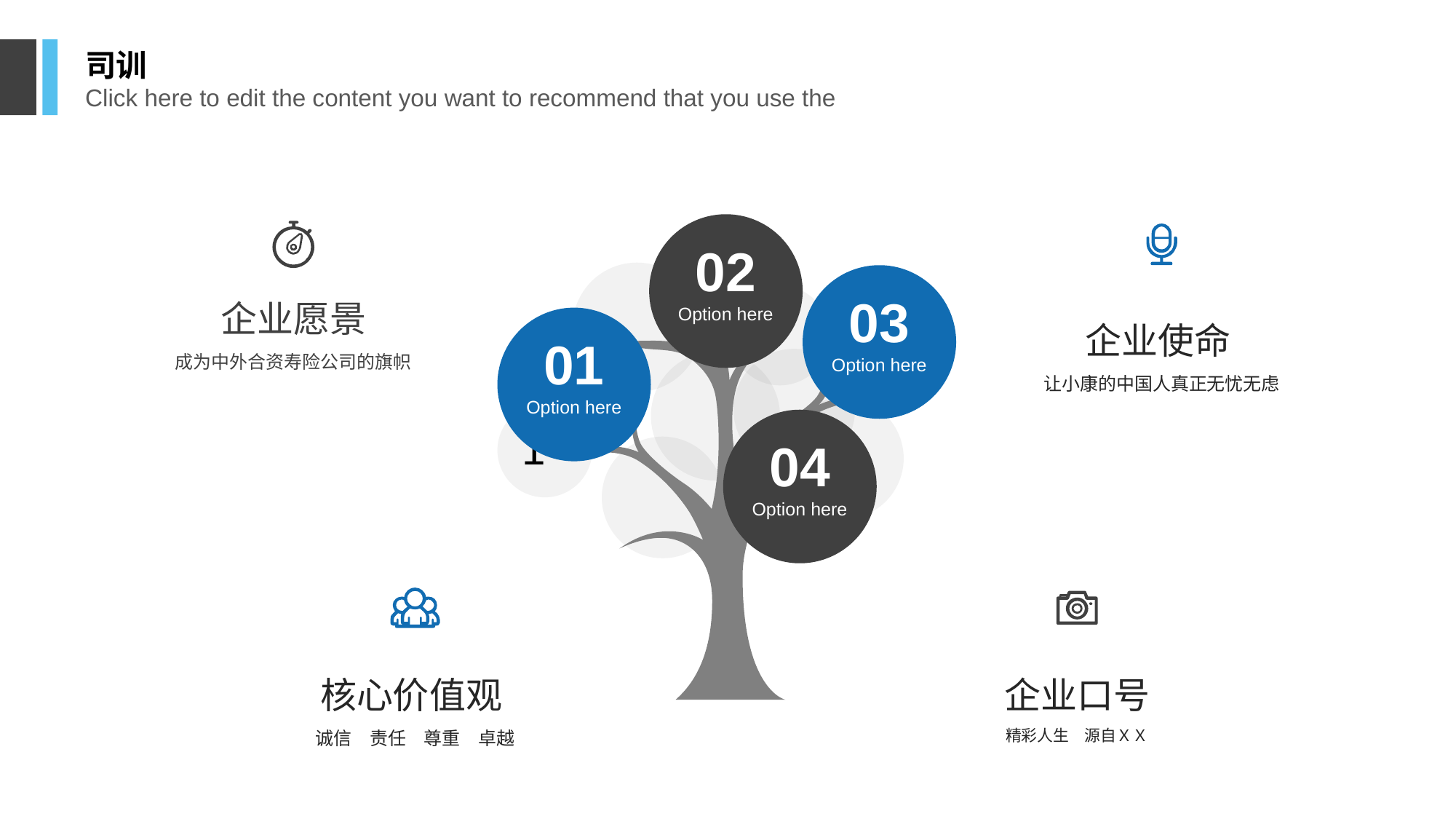

司训
Click here to edit the content you want to recommend that you use the
02
Option here

03
Option here

企业愿景
成为中外合资寿险公司的旗帜
企业使命
让小康的中国人真正无忧无虑
01
Option here

1
04
Option here

核心价值观
诚信　责任　尊重　卓越
企业口号
精彩人生　源自ＸＸ